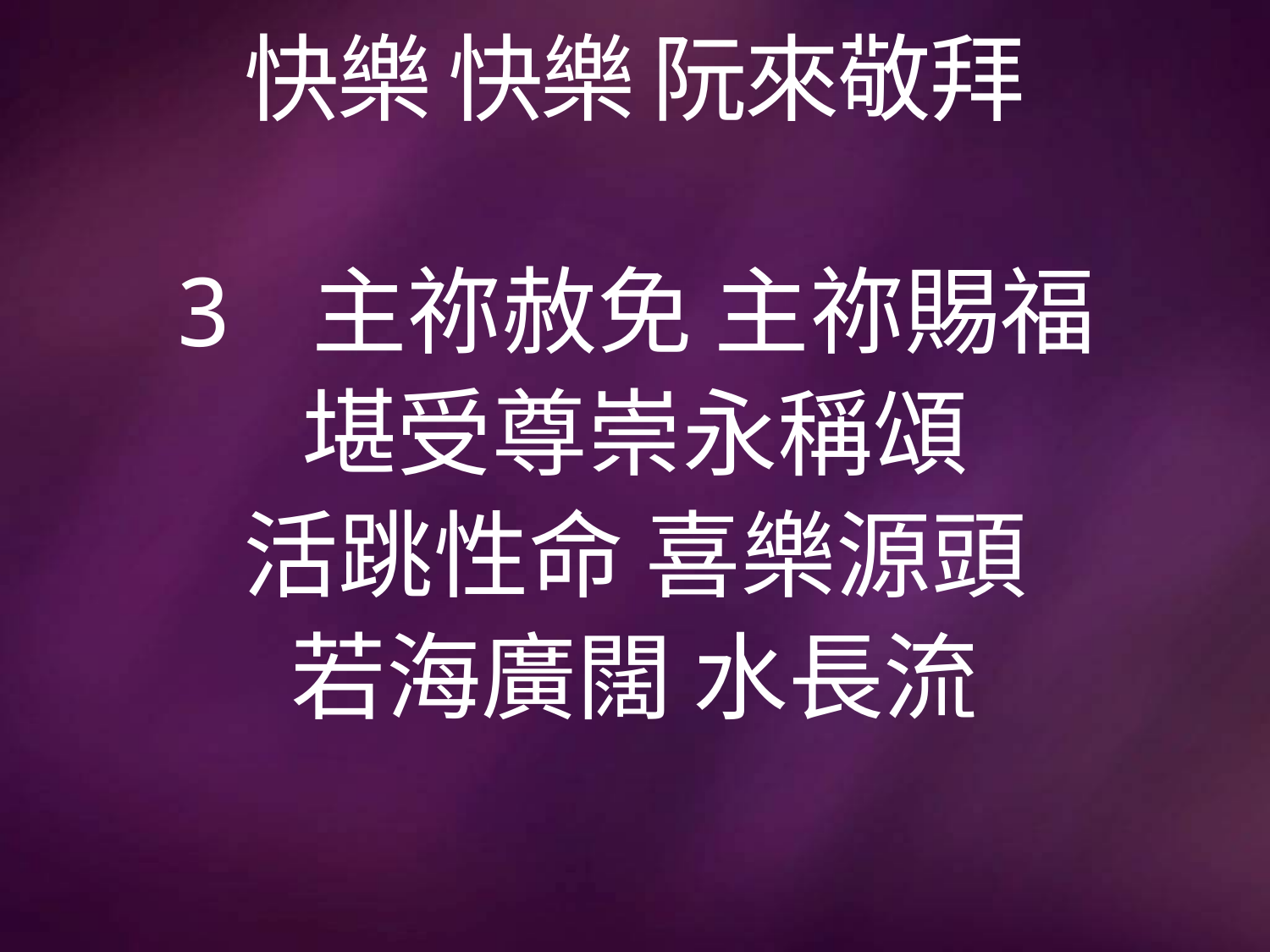

# 快樂 快樂 阮來敬拜
3 主祢赦免 主祢賜福
堪受尊崇永稱頌
活跳性命 喜樂源頭
若海廣闊 水長流